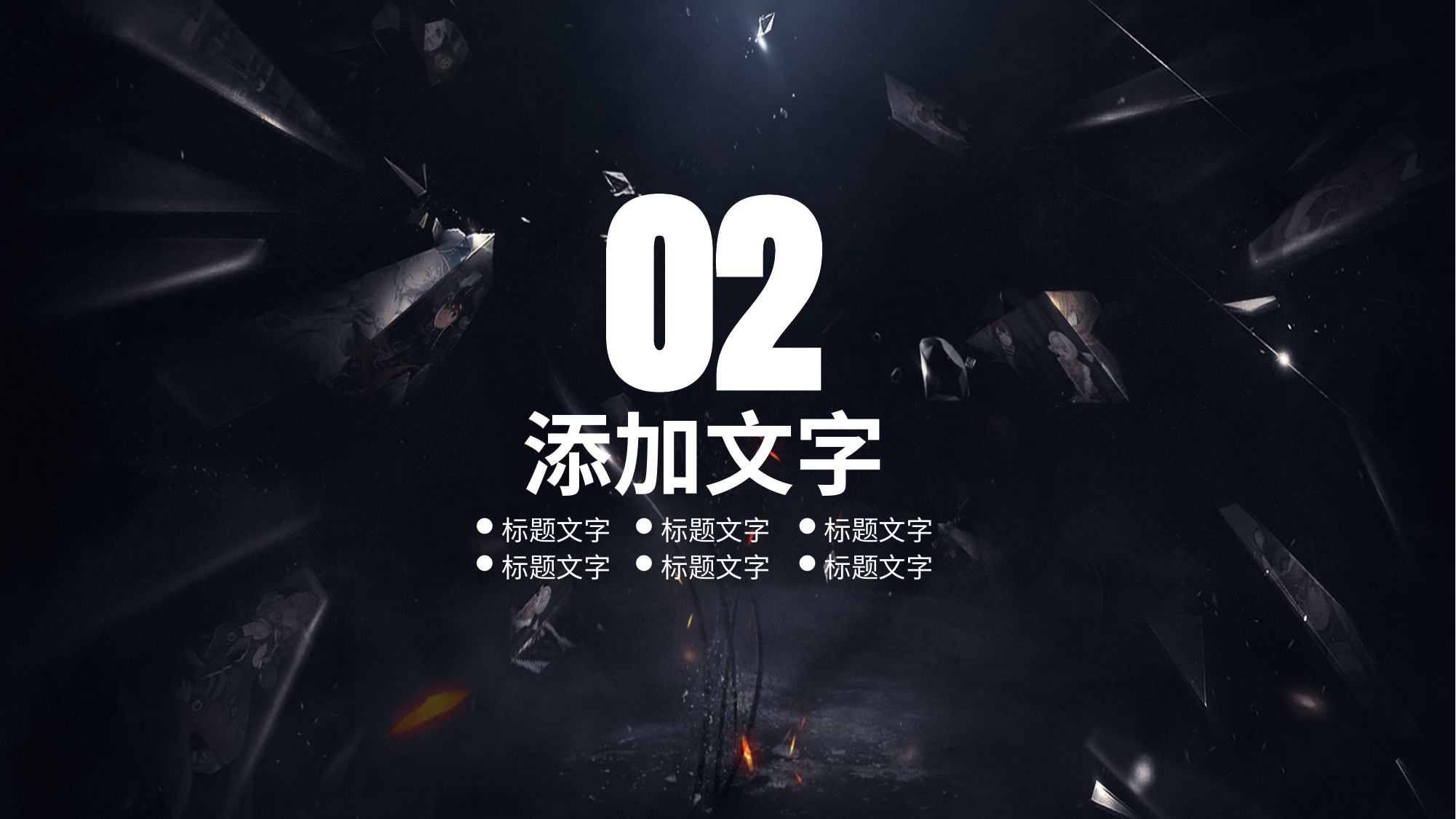

02
添加文字
标题文字
标题文字
标题文字
标题文字
标题文字
标题文字